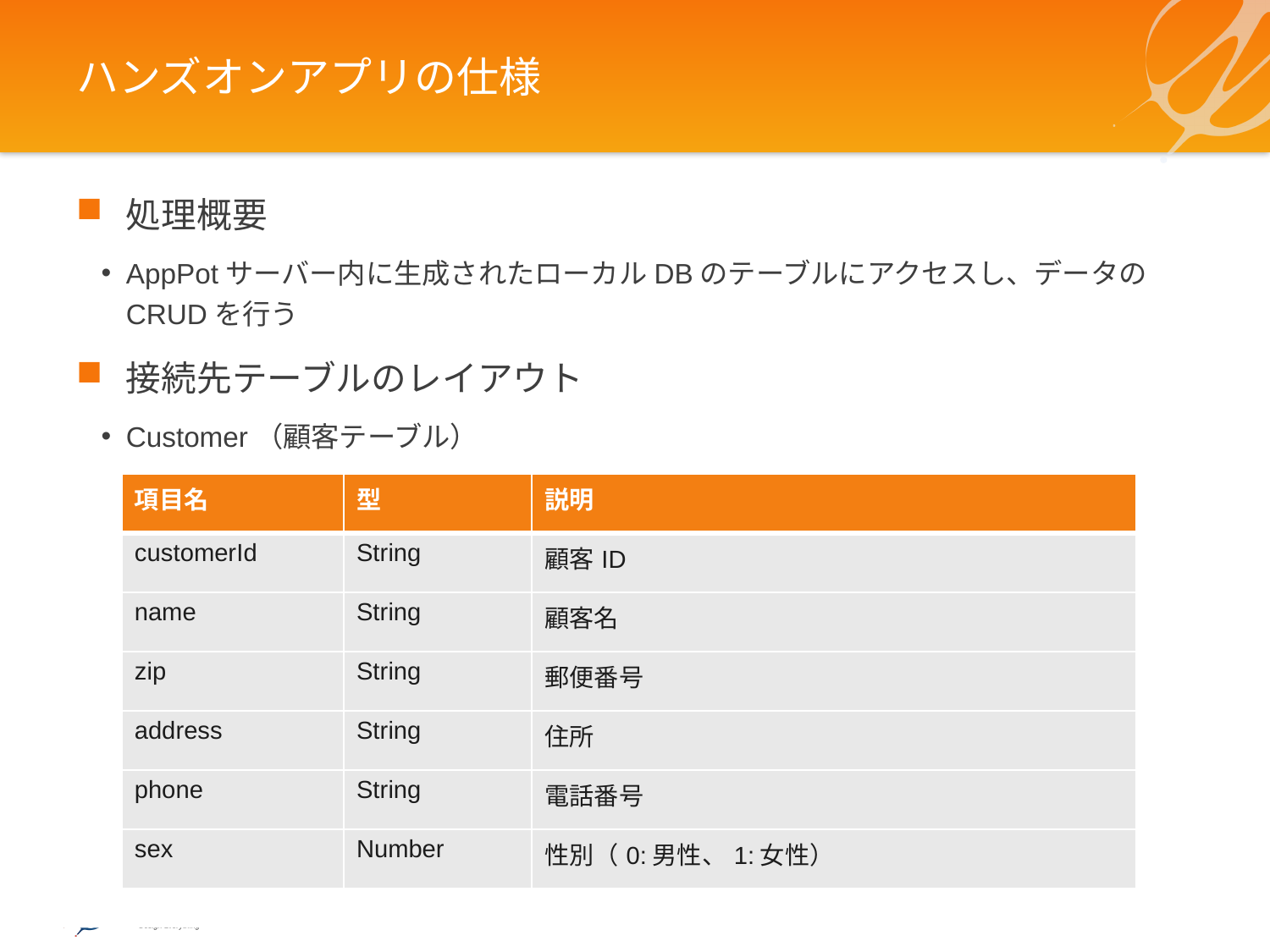

# ハンズオンアプリの仕様
処理概要
AppPotサーバー内に生成されたローカルDBのテーブルにアクセスし、データのCRUDを行う
接続先テーブルのレイアウト
Customer（顧客テーブル）
| 項目名 | 型 | 説明 |
| --- | --- | --- |
| customerId | String | 顧客ID |
| name | String | 顧客名 |
| zip | String | 郵便番号 |
| address | String | 住所 |
| phone | String | 電話番号 |
| sex | Number | 性別（0:男性、1:女性） |